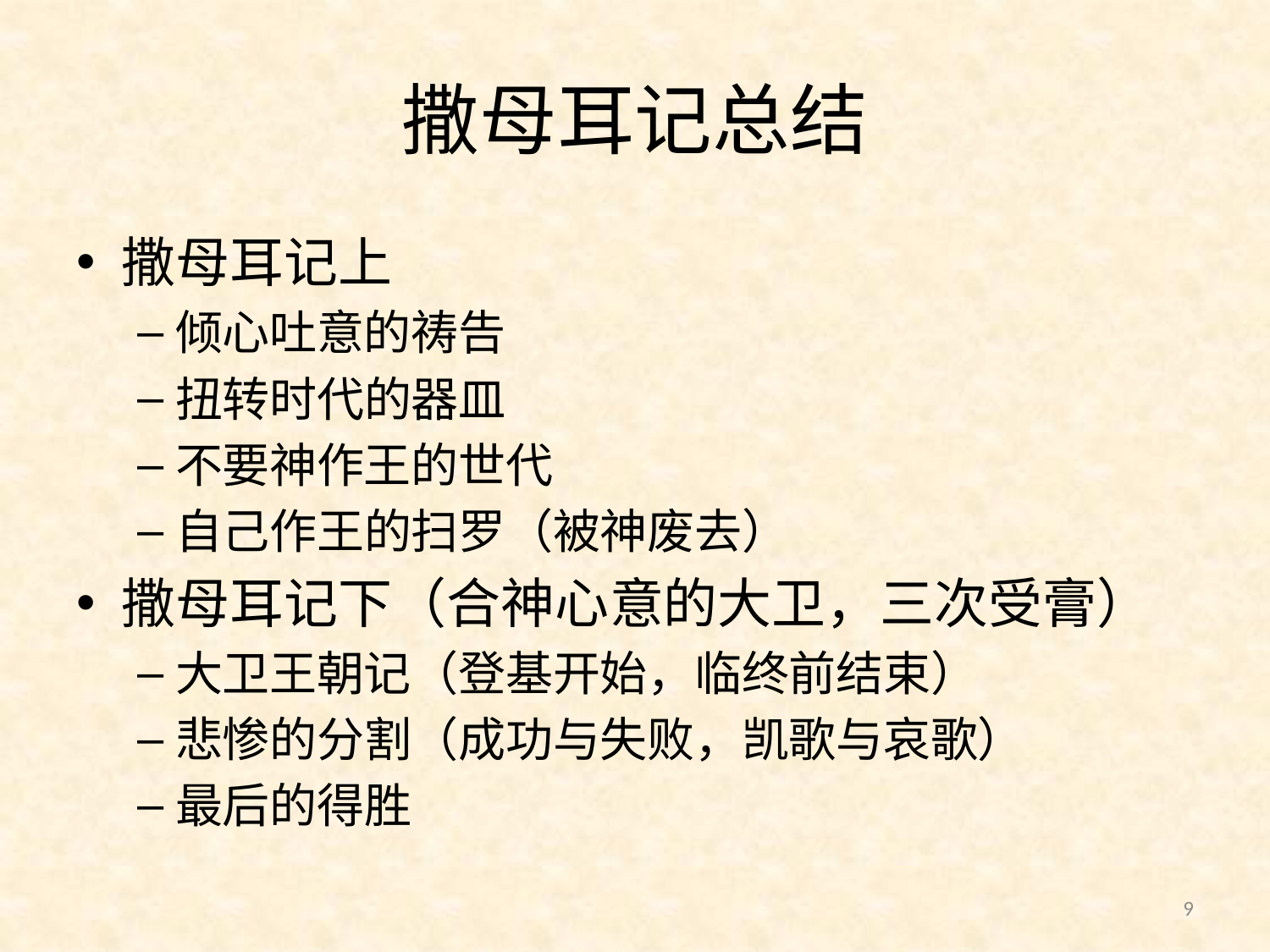

# 撒母耳记总结
撒母耳记上
倾心吐意的祷告
扭转时代的器皿
不要神作王的世代
自己作王的扫罗（被神废去）
撒母耳记下（合神心意的大卫，三次受膏）
大卫王朝记（登基开始，临终前结束）
悲惨的分割（成功与失败，凯歌与哀歌）
最后的得胜

9